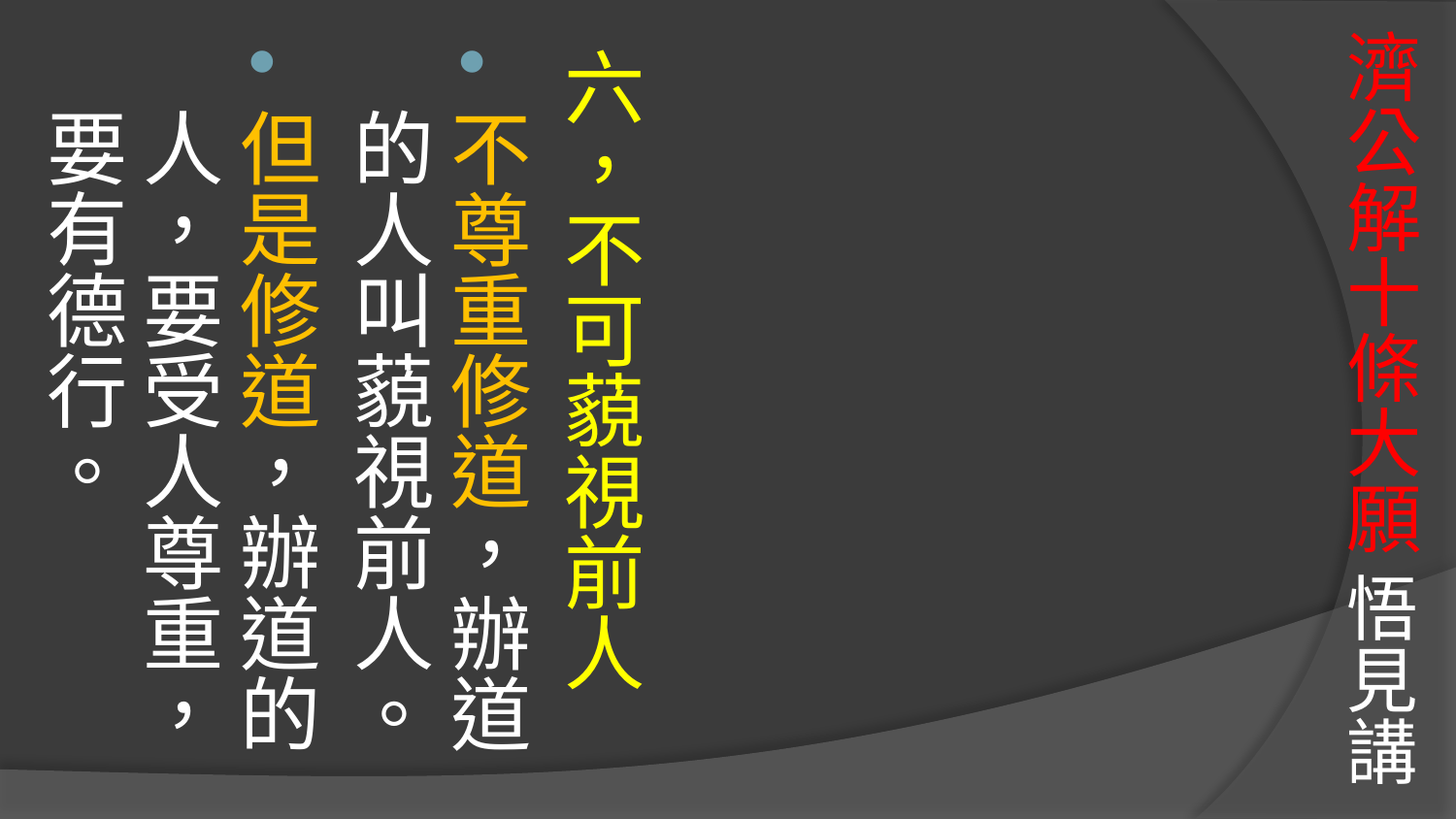

# 濟公解十條大願 悟見講
六，不可藐視前人
不尊重修道，辦道的人叫藐視前人。
但是修道，辦道的人，要受人尊重，要有德行。